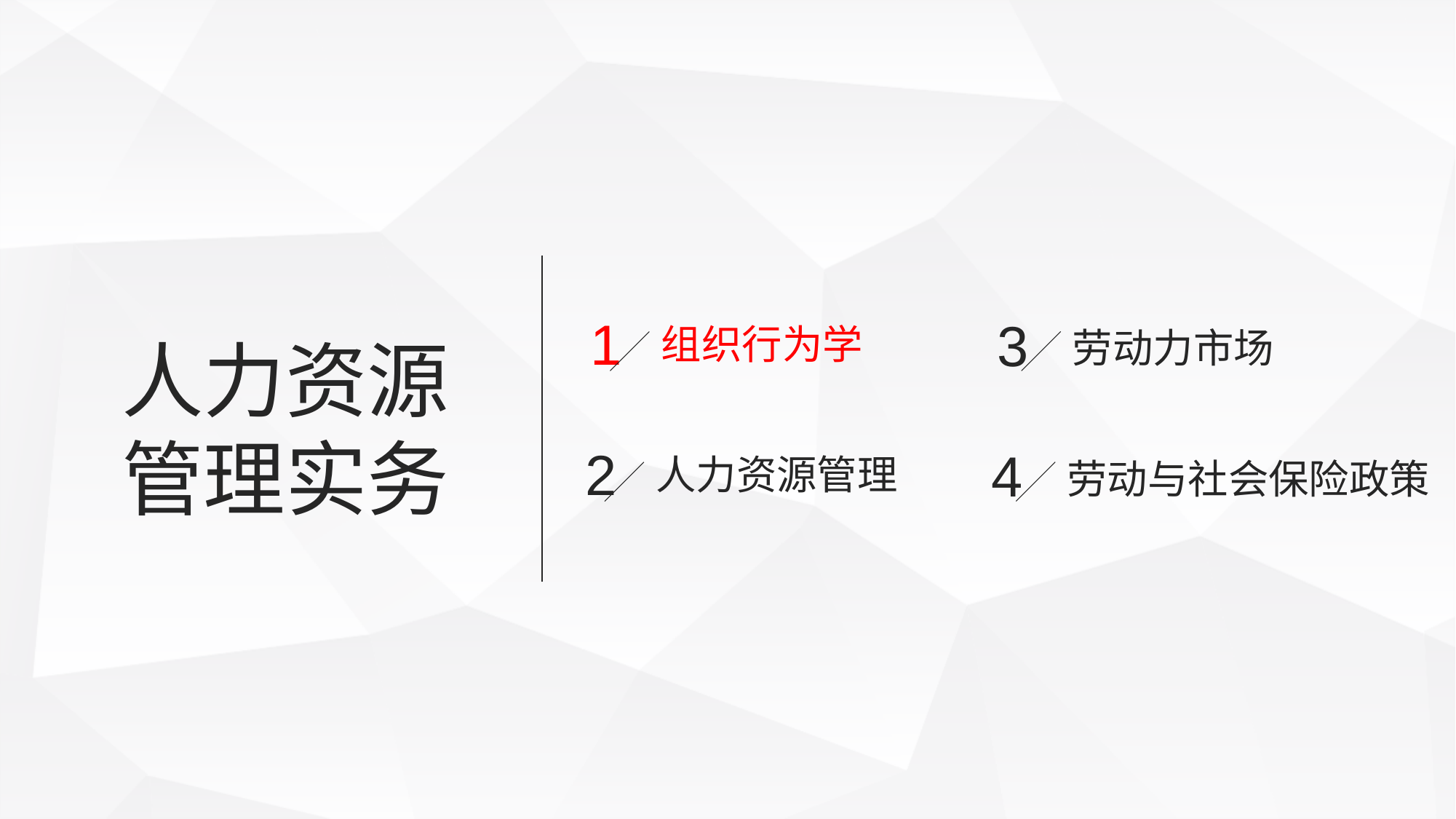

人力资源
管理实务
1
3
组织行为学
劳动力市场
2
4
人力资源管理
劳动与社会保险政策